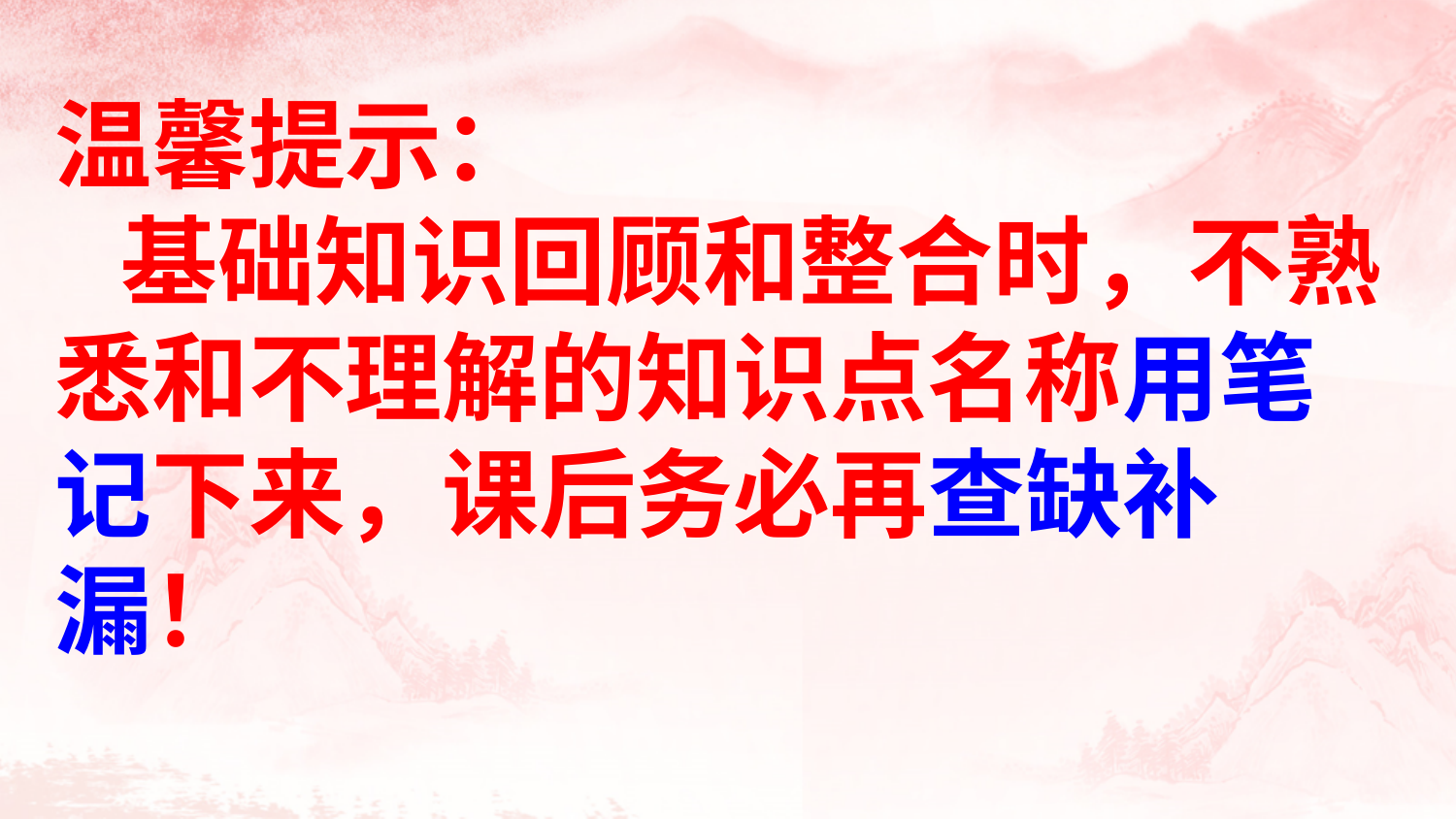

# 温馨提示： 基础知识回顾和整合时，不熟悉和不理解的知识点名称用笔记下来，课后务必再查缺补漏！
7